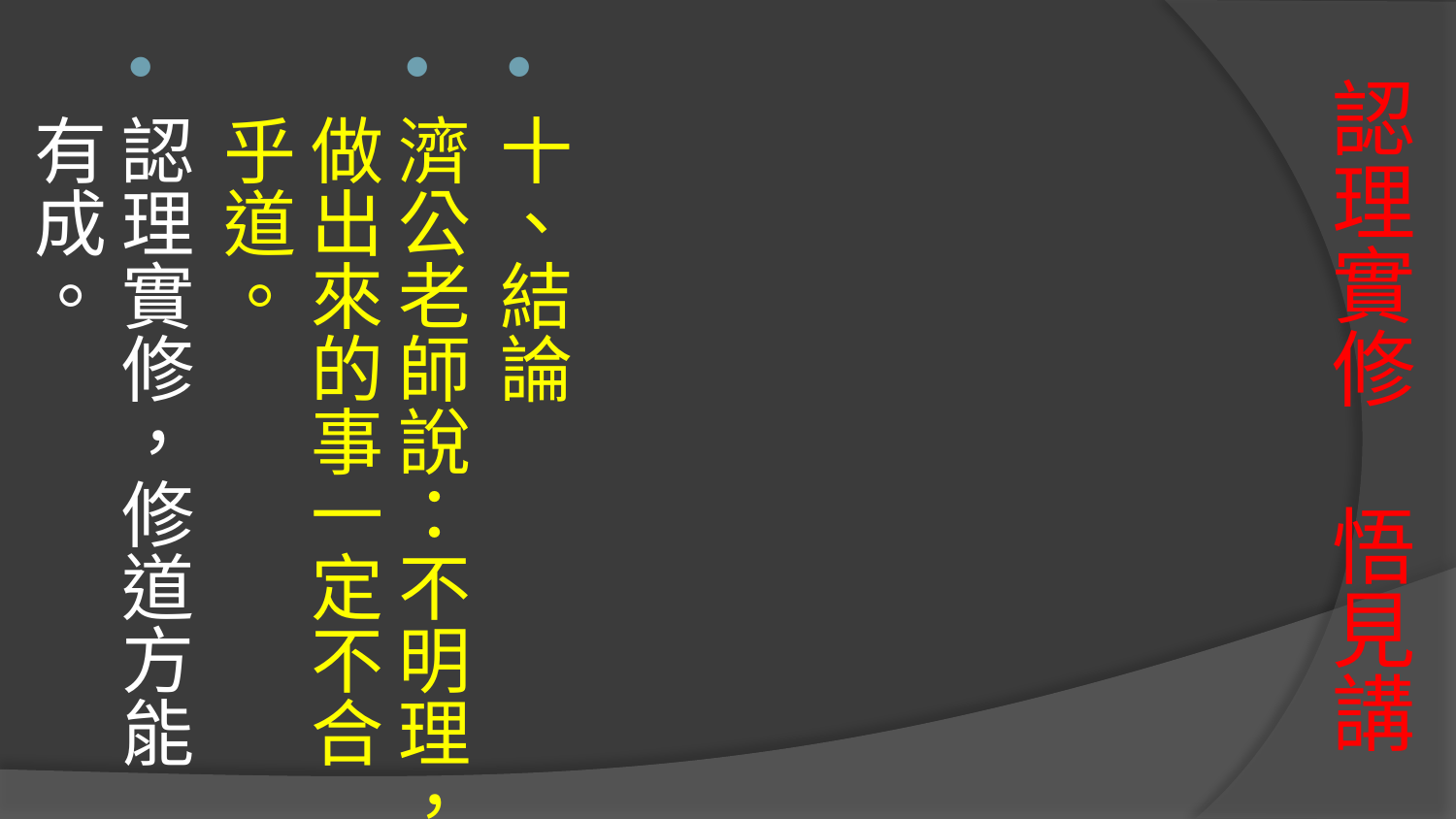

十、結論
濟公老師說：不明理，做出來的事一定不合乎道。
認理實修，修道方能有成。
# 認理實修     悟見講